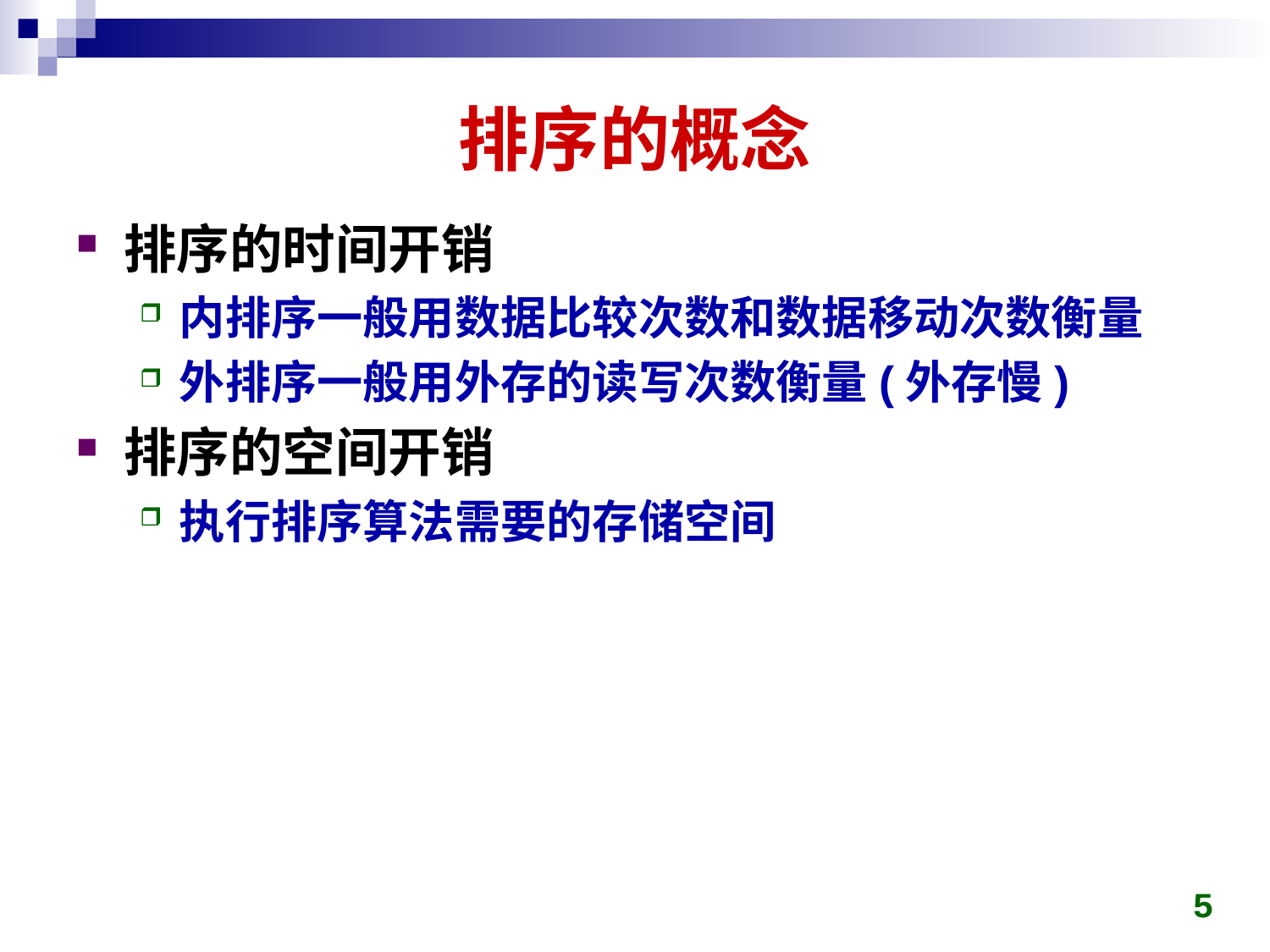

# 排序的概念
排序的时间开销
内排序一般用数据比较次数和数据移动次数衡量
外排序一般用外存的读写次数衡量(外存慢)
排序的空间开销
执行排序算法需要的存储空间

5